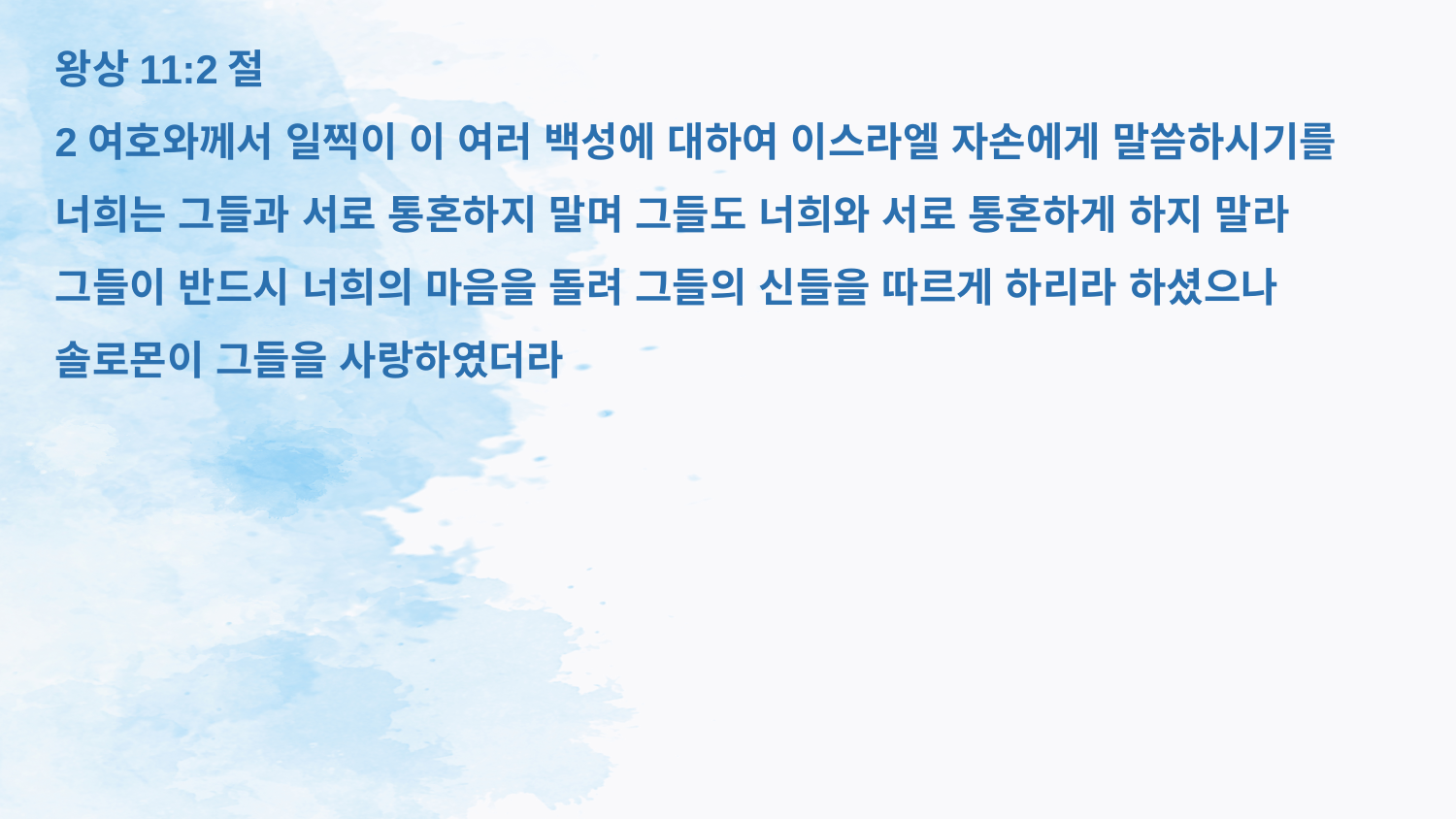

왕상11:2절
2여호와께서 일찍이 이 여러 백성에 대하여 이스라엘 자손에게 말씀하시기를 너희는 그들과 서로 통혼하지 말며 그들도 너희와 서로 통혼하게 하지 말라 그들이 반드시 너희의 마음을 돌려 그들의 신들을 따르게 하리라 하셨으나 솔로몬이 그들을 사랑하였더라